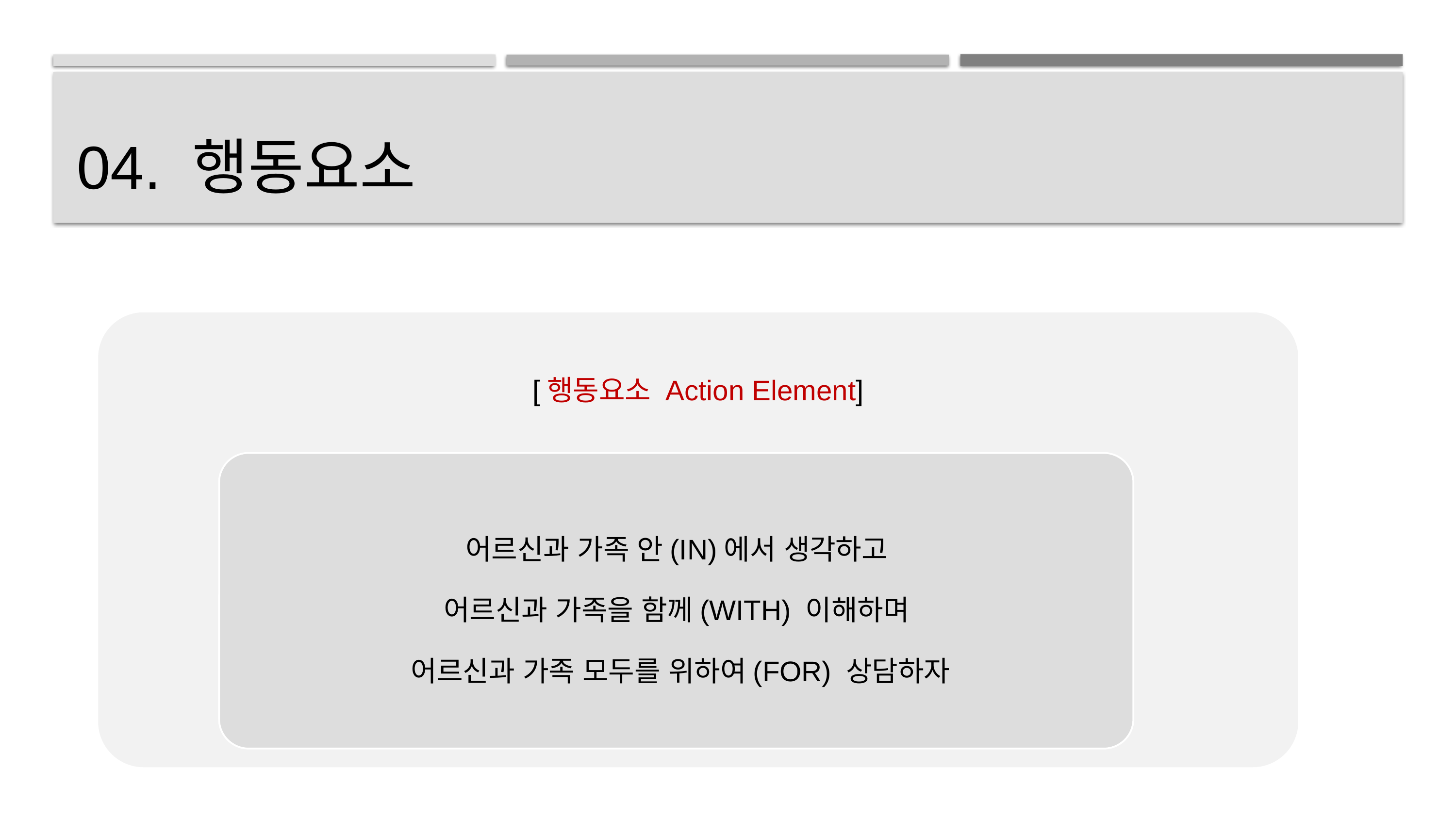

# 04. 행동요소
[행동요소 Action Element]
어르신과 가족 안(IN)에서 생각하고
어르신과 가족을 함께(WITH) 이해하며
어르신과 가족 모두를 위하여(FOR) 상담하자